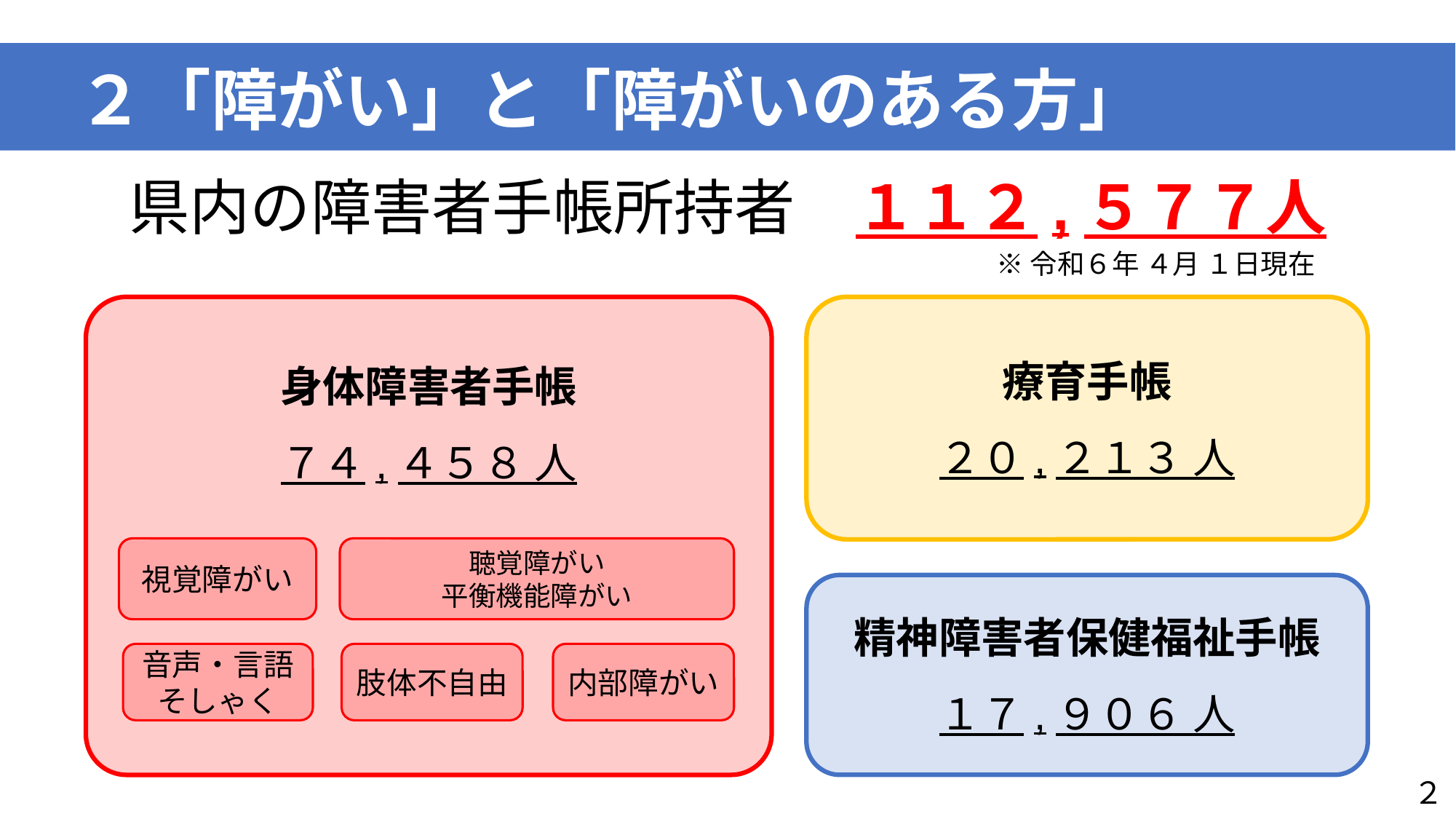

# ２「障がい」と「障がいのある方」
県内の障害者手帳所持者　１１２,５７７人
※令和６年 ４月 １日現在

身体障害者手帳
７４,４５８ 人

療育手帳
２０,２１３ 人
聴覚障がい
平衡機能障がい
視覚障がい
精神障害者保健福祉手帳
１７,９０６ 人
音声・言語
そしゃく
肢体不自由
内部障がい
２